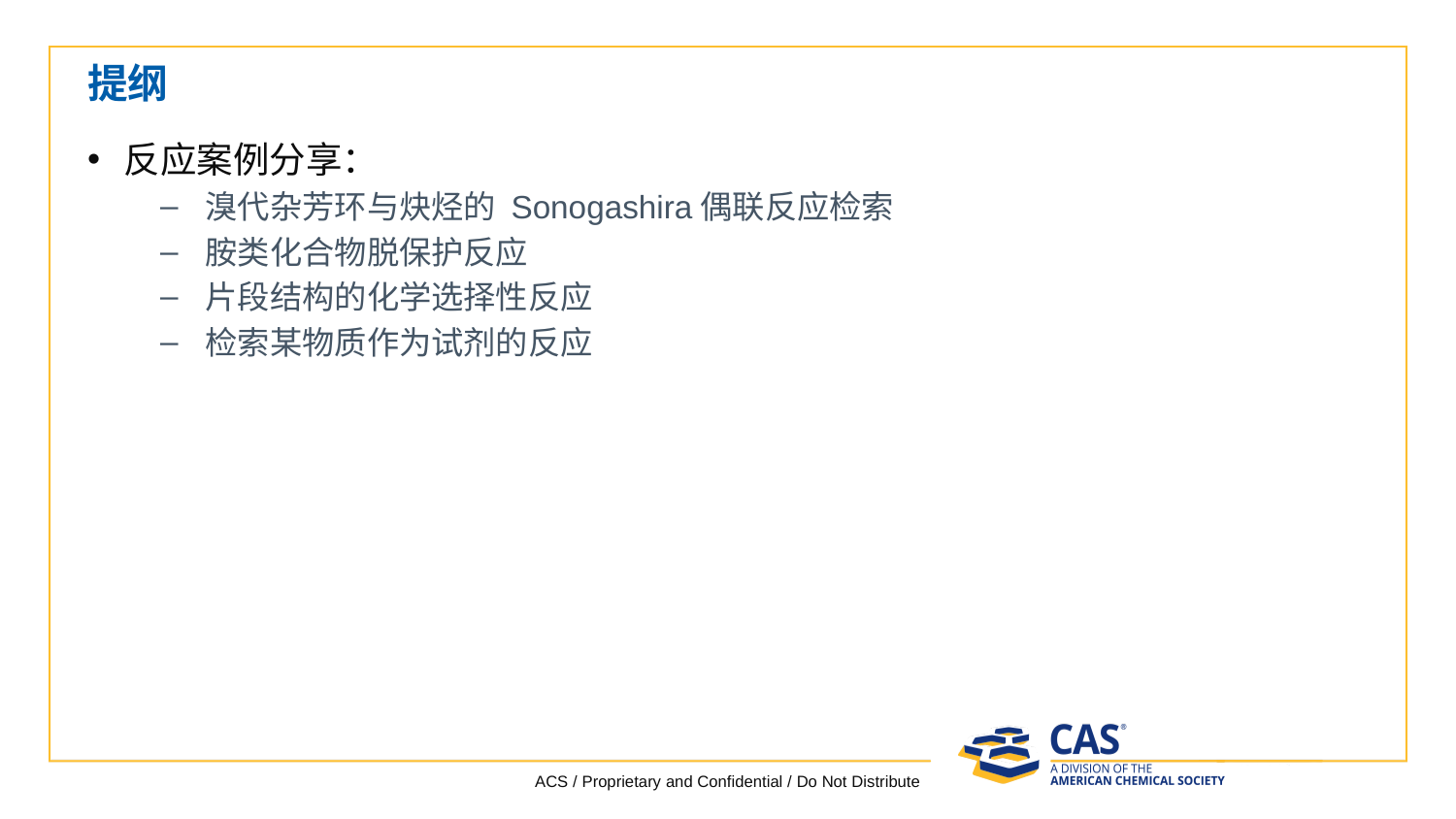

# 提纲
反应案例分享：
溴代杂芳环与炔烃的 Sonogashira偶联反应检索
胺类化合物脱保护反应
片段结构的化学选择性反应
检索某物质作为试剂的反应

ACS / Proprietary and Confidential / Do Not Distribute
48